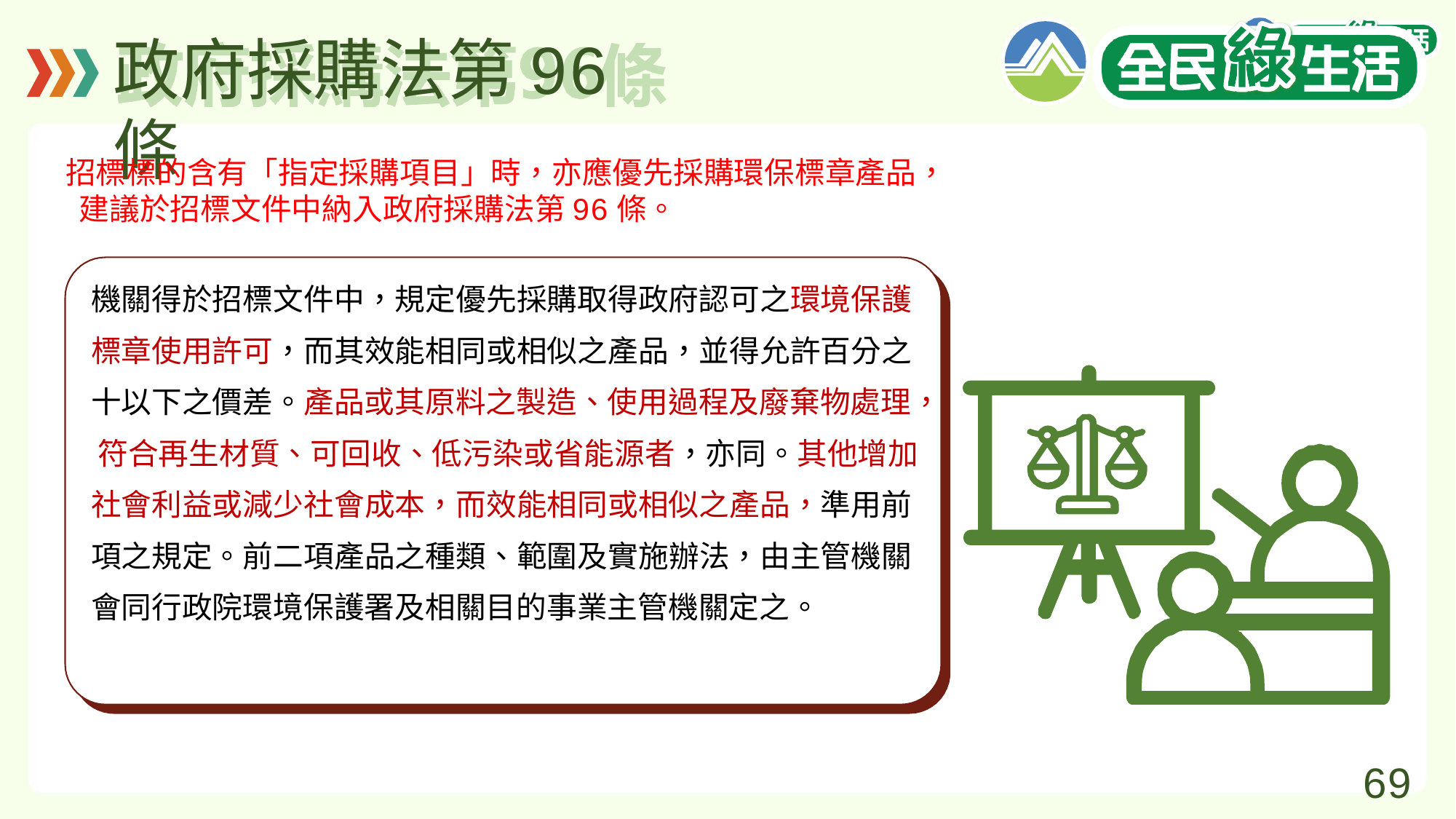

# 政府採購法第96條

招標標的含有「指定採購項目」時，亦應優先採購環保標章產品，  建議於招標文件中納入政府採購法第96條。

機關得於招標文件中，規定優先採購取得政府認可之環境保護 標章使用許可，而其效能相同或相似之產品，並得允許百分之 十以下之價差。產品或其原料之製造、使用過程及廢棄物處理，  符合再生材質、可回收、低污染或省能源者，亦同。其他增加 社會利益或減少社會成本，而效能相同或相似之產品，準用前 項之規定。前二項產品之種類、範圍及實施辦法，由主管機關 會同行政院環境保護署及相關目的事業主管機關定之。

69